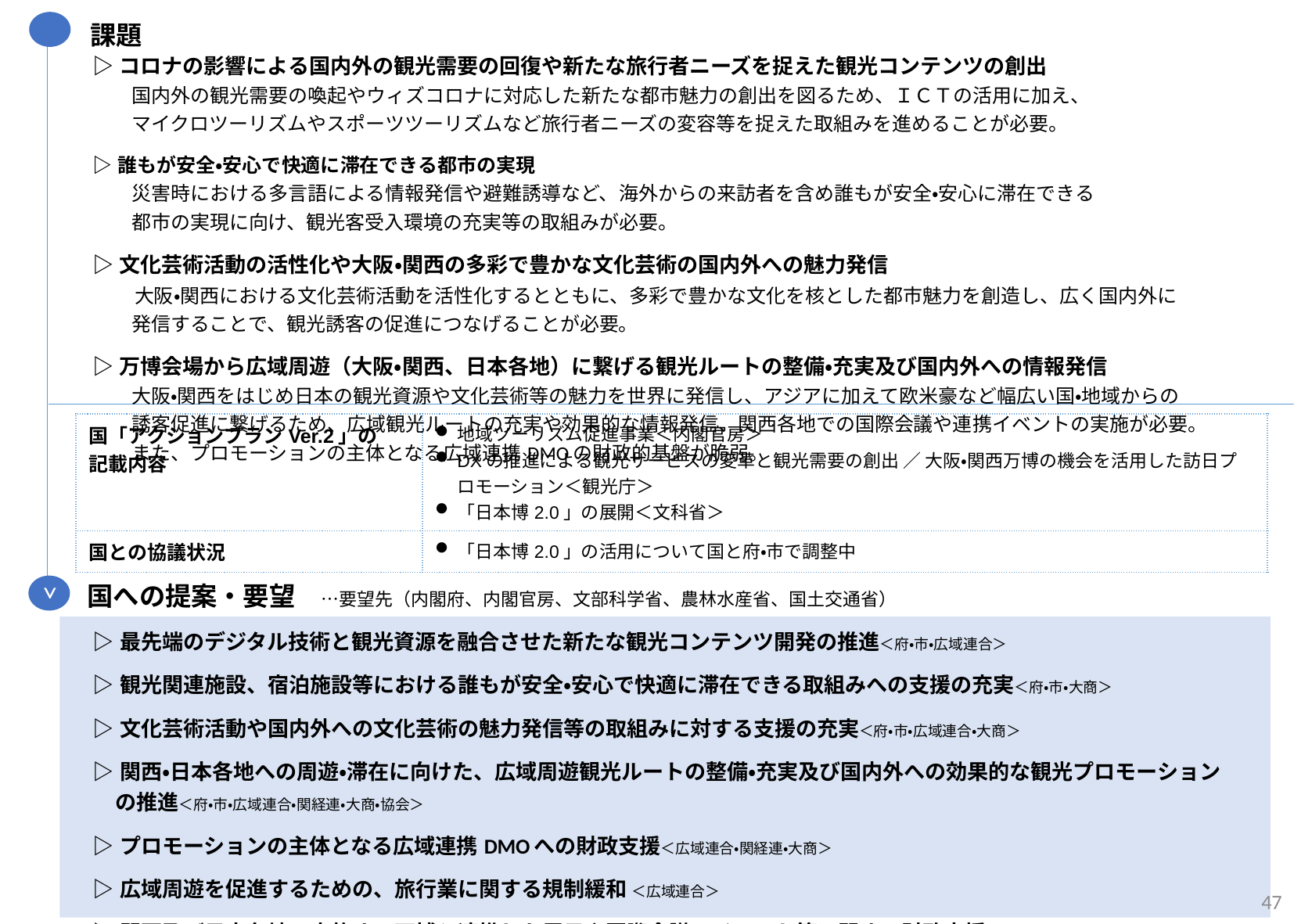

課題
| ▷コロナの影響による国内外の観光需要の回復や新たな旅行者ニーズを捉えた観光コンテンツの創出 　　国内外の観光需要の喚起やウィズコロナに対応した新たな都市魅力の創出を図るため、ＩＣＴの活用に加え、 　　マイクロツーリズムやスポーツツーリズムなど旅行者ニーズの変容等を捉えた取組みを進めることが必要。 |
| --- |
| ▷誰もが安全・安心で快適に滞在できる都市の実現 　　災害時における多言語による情報発信や避難誘導など、海外からの来訪者を含め誰もが安全・安心に滞在できる 　　都市の実現に向け、観光客受入環境の充実等の取組みが必要。 |
| ▷文化芸術活動の活性化や大阪・関西の多彩で豊かな文化芸術の国内外への魅力発信 　　大阪・関西における文化芸術活動を活性化するとともに、多彩で豊かな文化を核とした都市魅力を創造し、広く国内外に 　　発信することで、観光誘客の促進につなげることが必要。 |
| ▷万博会場から広域周遊（大阪・関西、日本各地）に繋げる観光ルートの整備・充実及び国内外への情報発信 　　大阪・関西をはじめ日本の観光資源や文化芸術等の魅力を世界に発信し、アジアに加えて欧米豪など幅広い国・地域からの 　　誘客促進に繋げるため、広域観光ルートの充実や効果的な情報発信、関西各地での国際会議や連携イベントの実施が必要。 　　また、プロモーションの主体となる広域連携DMOの財政的基盤が脆弱。 |
| 国「アクションプランVer.2」の 記載内容 | 地域ツーリズム促進事業＜内閣官房＞ DXの推進による観光サービスの変革と観光需要の創出 ／ 大阪・関西万博の機会を活用した訪日プロモーション＜観光庁＞ 「⽇本博2.0」の展開＜文科省＞ |
| --- | --- |
| 国との協議状況 | 「日本博2.0」の活用について国と府・市で調整中 |
>
国への提案・要望　…要望先（内閣府、内閣官房、文部科学省、農林水産省、国土交通省）

| ▷最先端のデジタル技術と観光資源を融合させた新たな観光コンテンツ開発の推進＜府・市・広域連合＞ |
| --- |
| ▷観光関連施設、宿泊施設等における誰もが安全・安心で快適に滞在できる取組みへの支援の充実＜府・市・大商＞ |
| ▷文化芸術活動や国内外への文化芸術の魅力発信等の取組みに対する支援の充実＜府・市・広域連合・大商＞ |
| ▷関西・日本各地への周遊・滞在に向けた、広域周遊観光ルートの整備・充実及び国内外への効果的な観光プロモーションの推進＜府・市・広域連合・関経連・大商・協会＞ |
| ▷プロモーションの主体となる広域連携DMOへの財政支援＜広域連合・関経連・大商＞ |
| ▷広域周遊を促進するための、旅行業に関する規制緩和 ＜広域連合＞ |
| ▷関西及び日本各地で実施する万博と連携した展示や国際会議、イベント等に関する財政支援＜市・広域連合＞ |
47